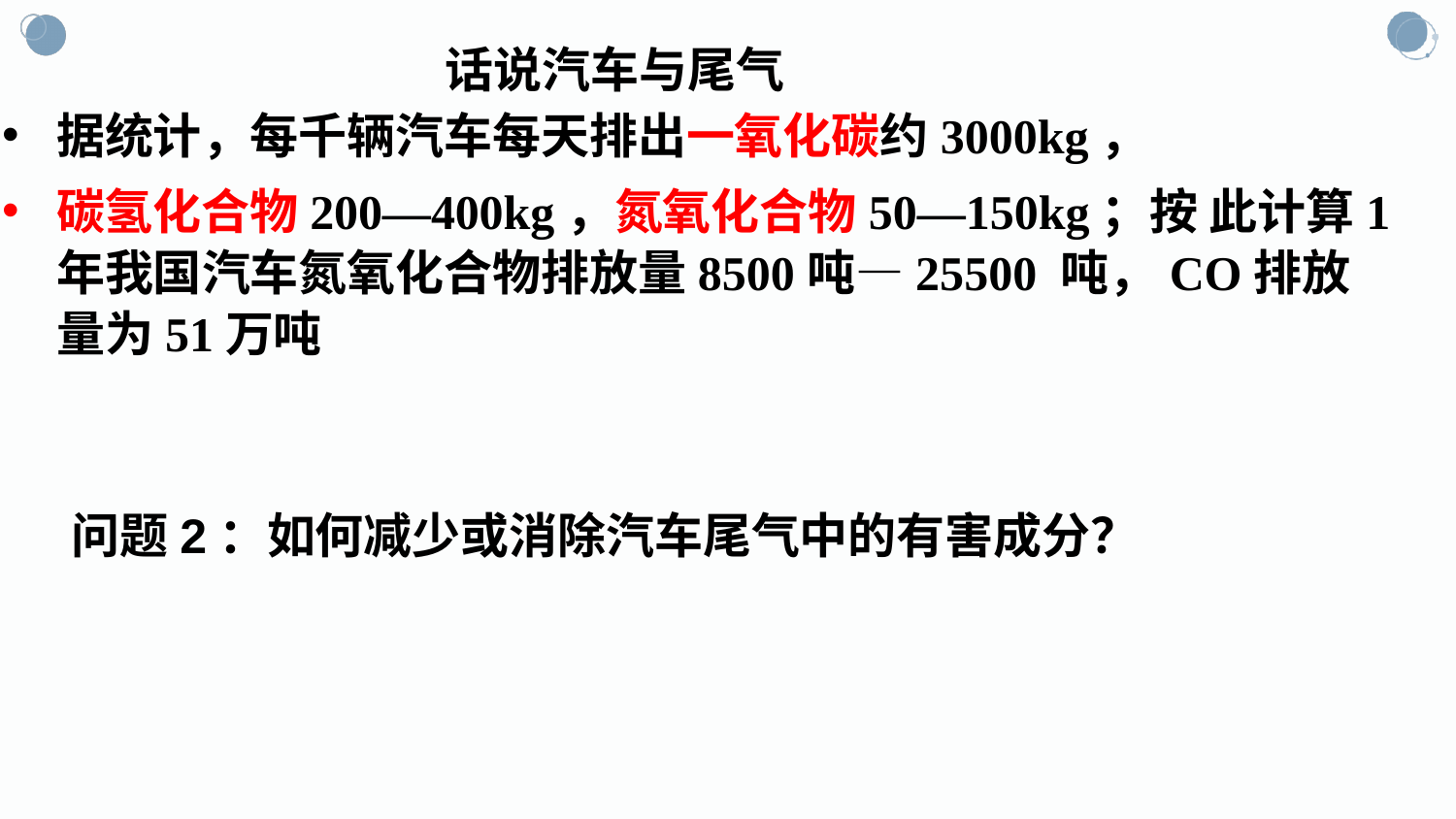

# 话说汽车与尾气
据统计，每千辆汽车每天排出一氧化碳约3000kg，
碳氢化合物200—400kg，氮氧化合物50—150kg；按 此计算1年我国汽车氮氧化合物排放量8500吨—25500 吨，CO排放量为51万吨

问题2：如何减少或消除汽车尾气中的有害成分？